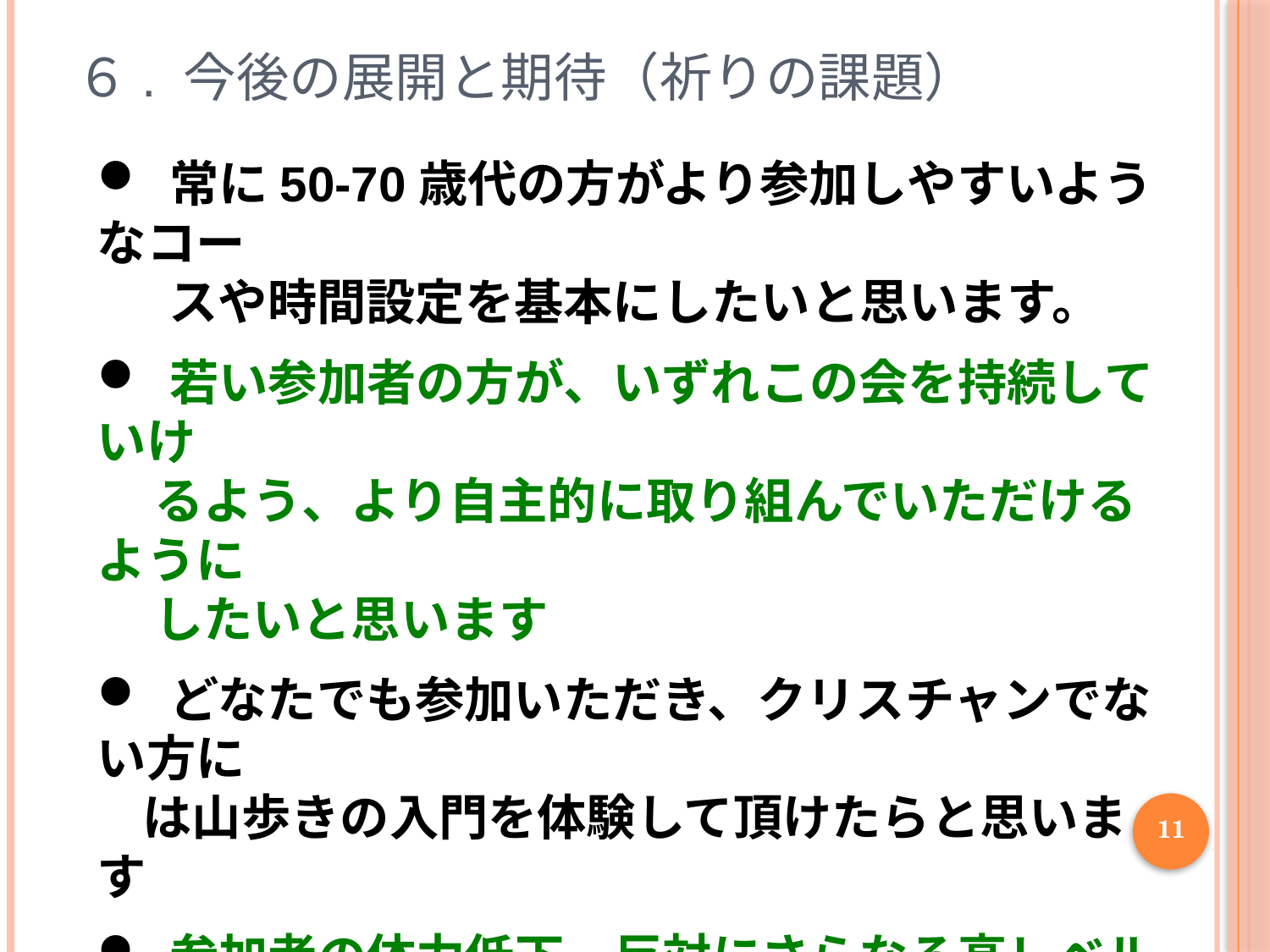

# ６. 今後の展開と期待（祈りの課題）
 常に50-70歳代の方がより参加しやすいようなコー
　  スや時間設定を基本にしたいと思います。

 若い参加者の方が、いずれこの会を持続していけ
    るよう、より自主的に取り組んでいただけるように
    したいと思います

 どなたでも参加いただき、クリスチャンでない方に
   は山歩きの入門を体験して頂けたらと思います

 参加者の体力低下、反対にさらなる高レベルの山
   登りへの期待、女性参加者の増加等の多様な状
   況に対応した、多様で柔軟なプログラムを検討、
   実行できたらよいと思います
11